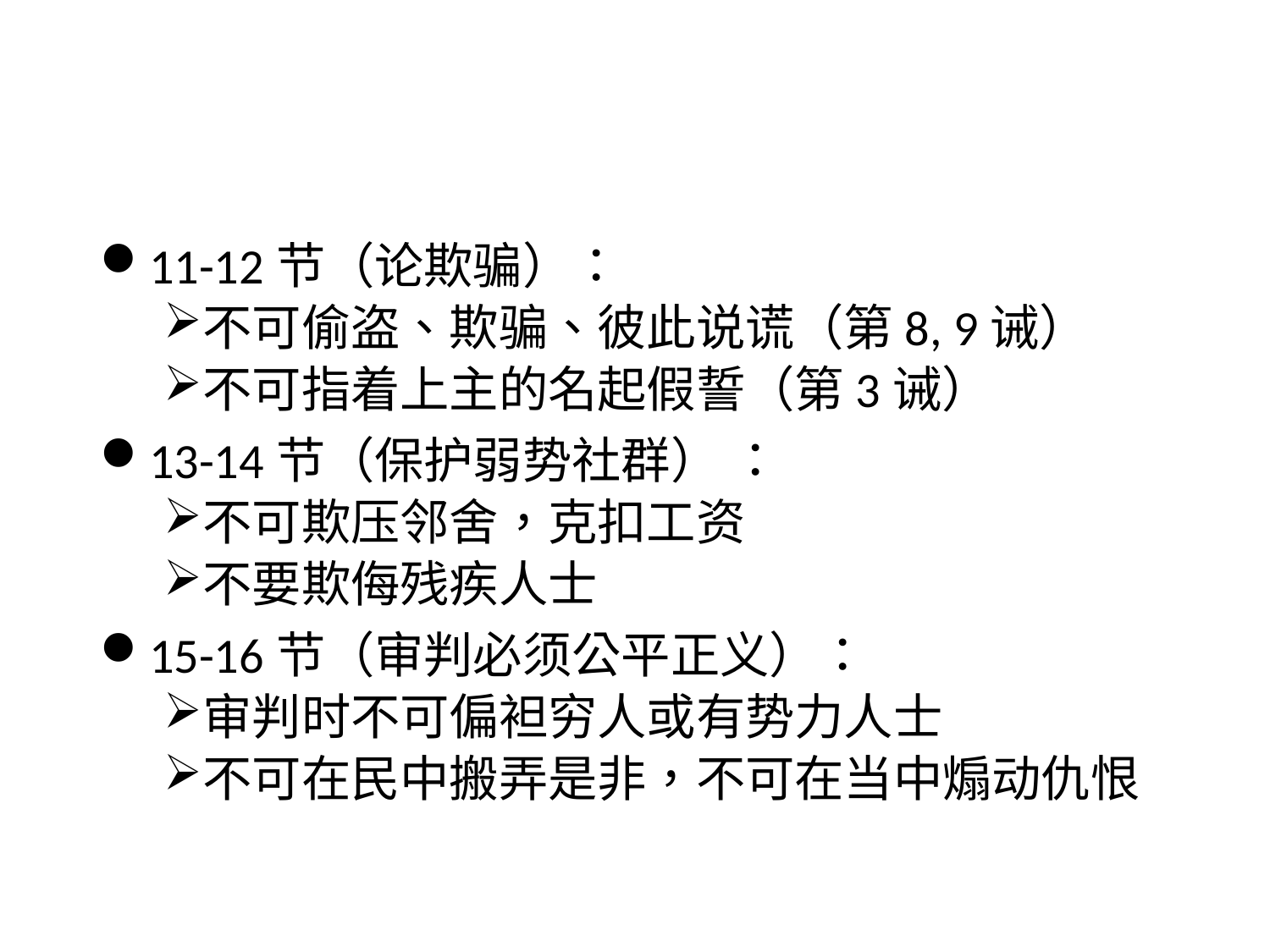

#
11-12节（论欺骗）：
不可偷盗、欺骗、彼此说谎（第8, 9诫）
不可指着上主的名起假誓（第3诫）
13-14节（保护弱势社群） ：
不可欺压邻舍，克扣工资
不要欺侮残疾人士
15-16节（审判必须公平正义）：
审判时不可偏袒穷人或有势力人士
不可在民中搬弄是非，不可在当中煽动仇恨